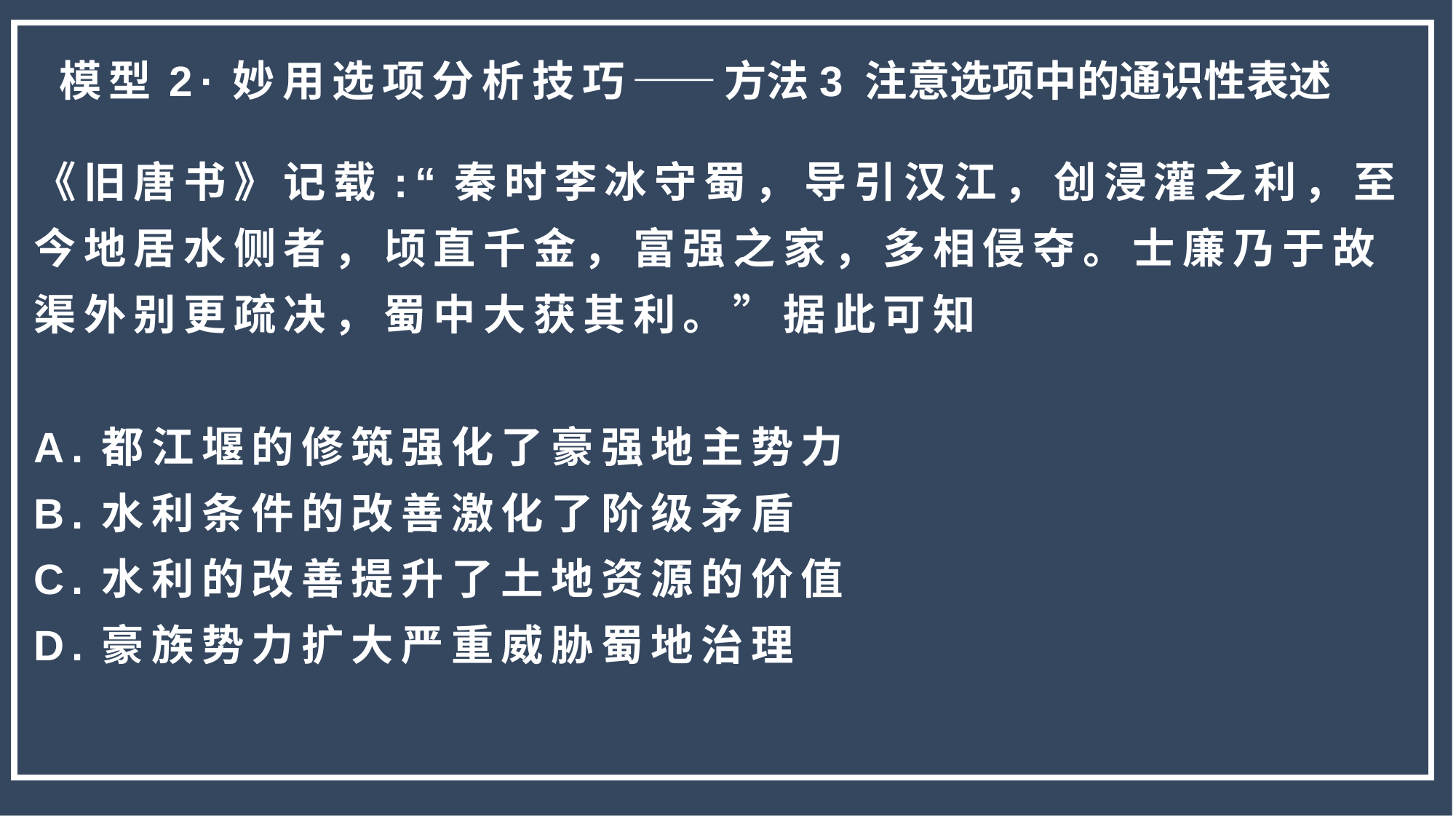

模型2·妙用选项分析技巧——方法3 注意选项中的通识性表述
《旧唐书》记载:“秦时李冰守蜀，导引汉江，创浸灌之利，至今地居水侧者，顷直千金，富强之家，多相侵夺。士廉乃于故渠外别更疏决，蜀中大获其利。”据此可知

A.都江堰的修筑强化了豪强地主势力
B.水利条件的改善激化了阶级矛盾
C.水利的改善提升了土地资源的价值
D.豪族势力扩大严重威胁蜀地治理